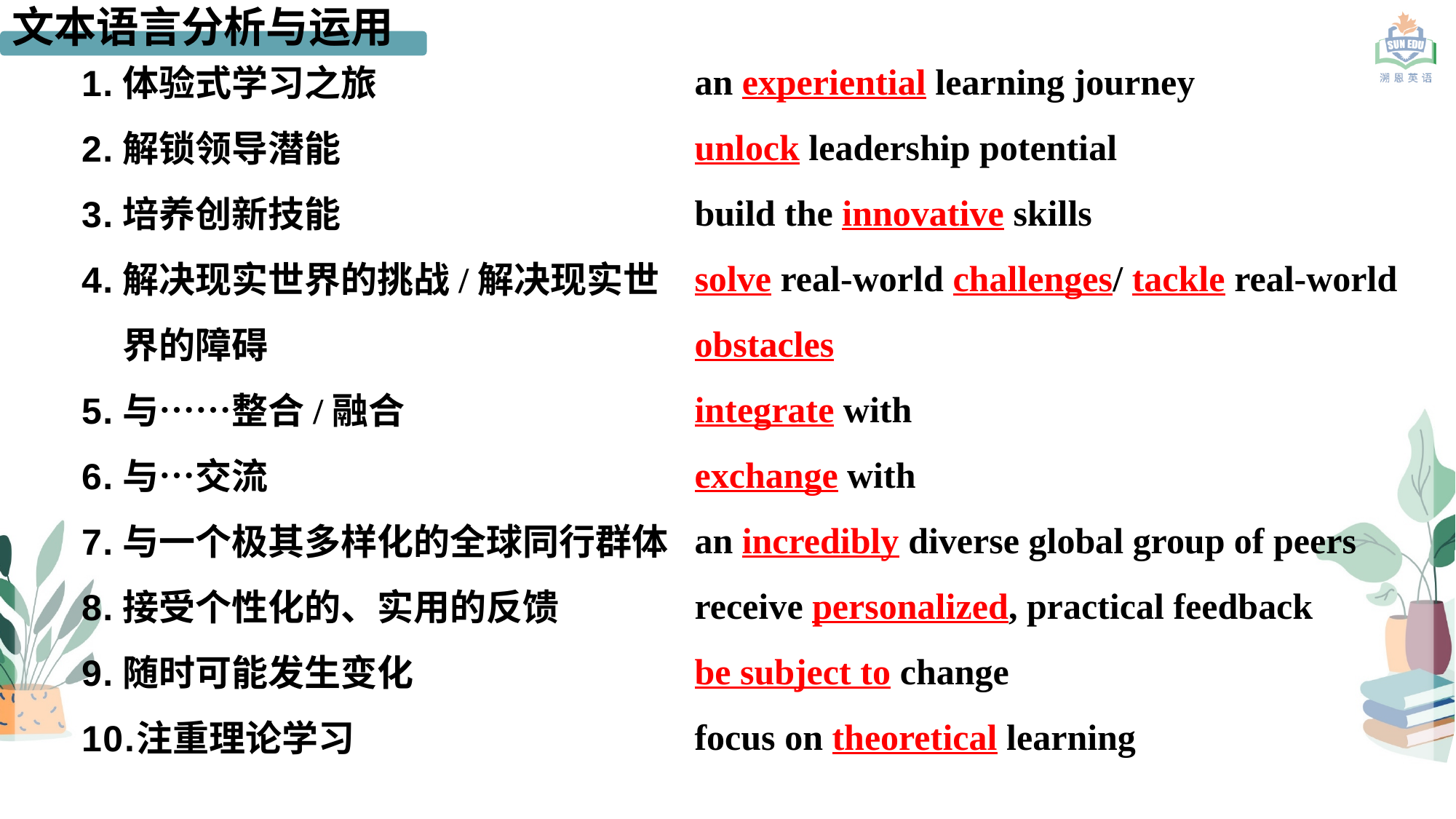

文本语言分析与运用
an experiential learning journey
unlock leadership potential
build the innovative skills
solve real-world challenges/ tackle real-world obstacles
integrate with
exchange with
an incredibly diverse global group of peers
receive personalized, practical feedback
be subject to change
focus on theoretical learning
体验式学习之旅
解锁领导潜能
培养创新技能
解决现实世界的挑战/解决现实世界的障碍
与……整合/融合
与…交流
与一个极其多样化的全球同行群体
接受个性化的、实用的反馈
随时可能发生变化
注重理论学习